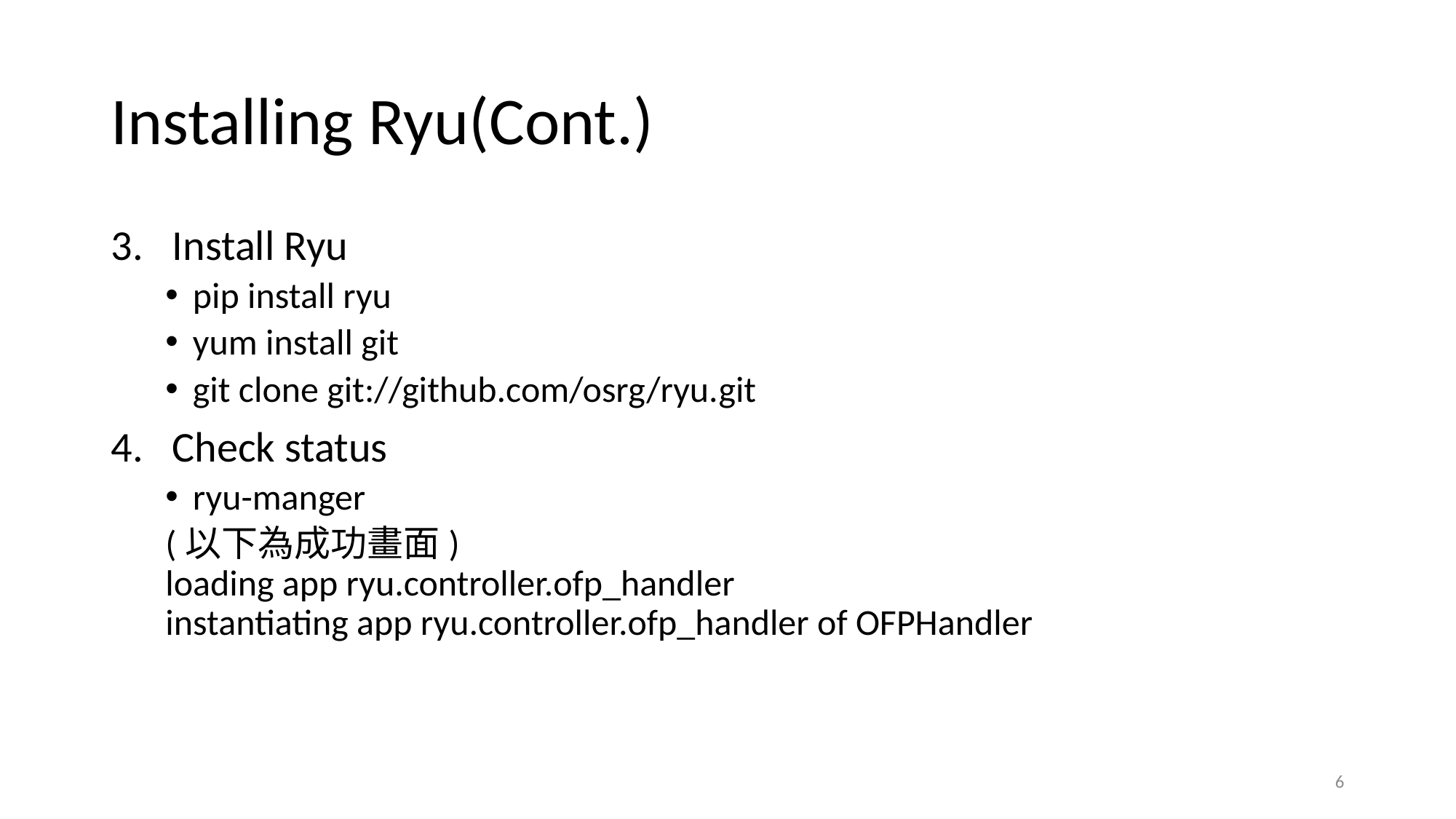

# Installing Ryu(Cont.)
Install Ryu
pip install ryu
yum install git
git clone git://github.com/osrg/ryu.git
Check status
ryu-manger
(以下為成功畫面) 
loading app ryu.controller.ofp_handler 
instantiating app ryu.controller.ofp_handler of OFPHandler

6